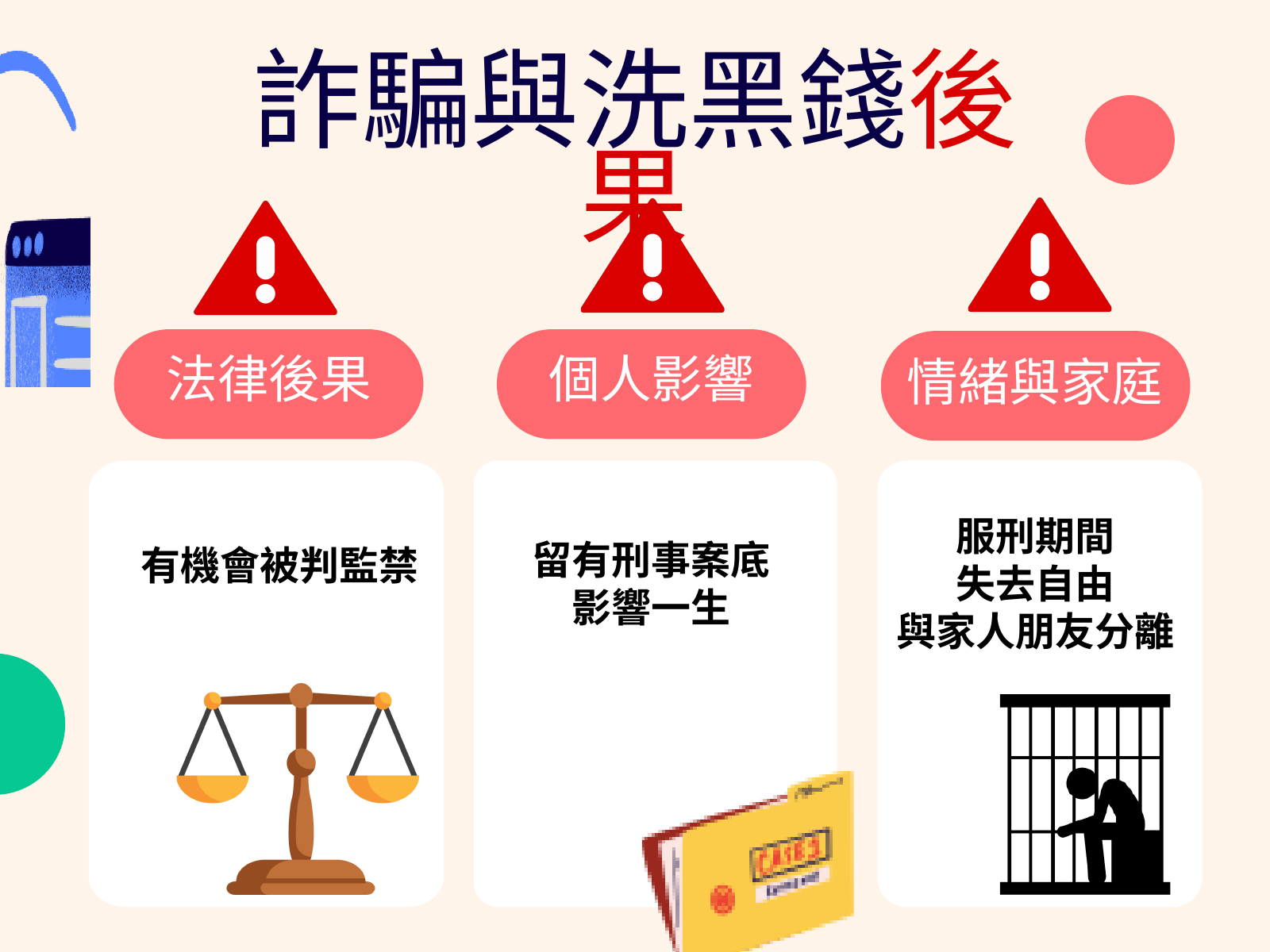

詐騙與洗黑錢後果

情緒與家庭

法律後果

個人影響

·服刑期間失去自由，與家人朋友分離，為家人帶來極大的擔憂和羞恥。

服刑期間
失去自由
與家人朋友分離
留有刑事案底
影響一生
有機會被判監禁